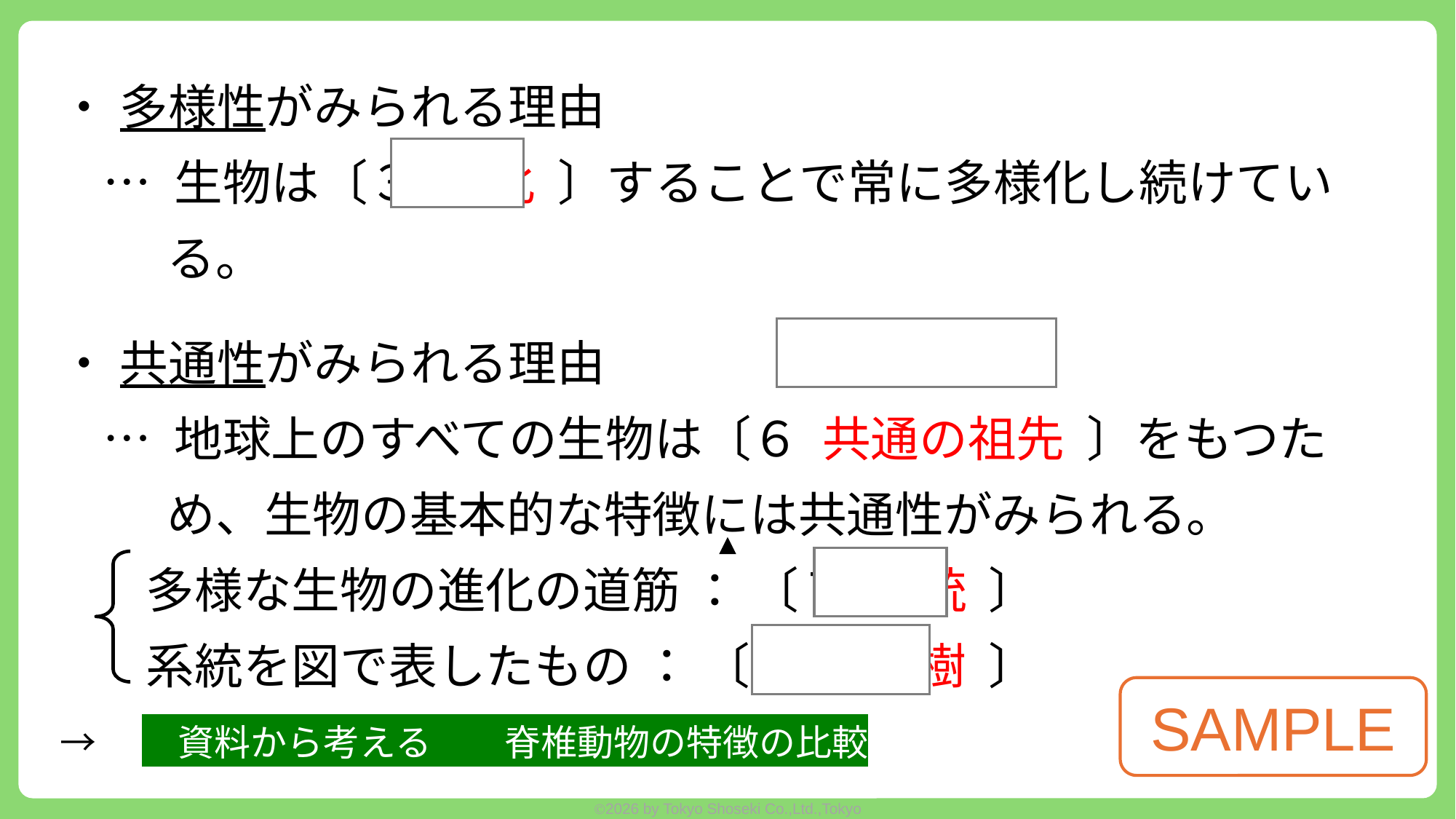

・ 多様性がみられる理由
… 生物は〔３  進化  〕することで常に多様化し続けている。

・ 共通性がみられる理由
… 地球上のすべての生物は〔６  共通の祖先  〕をもつため、生物の基本的な特徴には共通性がみられる。

多様な生物の進化の道筋 ： 〔７  系統  〕
系統を図で表したもの ： 〔８  系統樹  〕

→　　資料から考える　　脊椎動物の特徴の比較